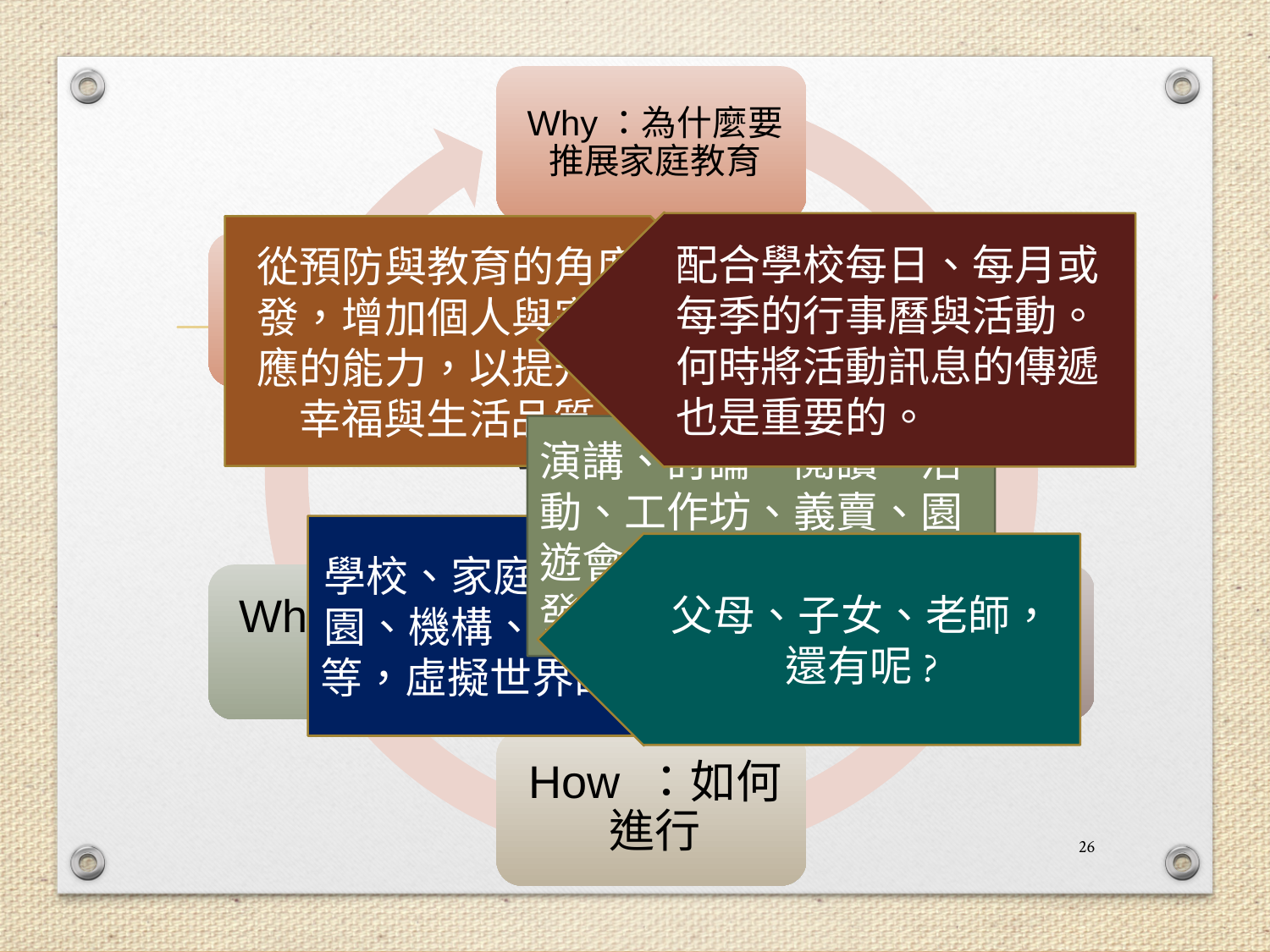

Why：為什麼要推展家庭教育
What：什麼是家庭教育
Where：哪些場域被運用
How ：如何進行
Who ：誰需要
When：何時舉行
配合學校每日、每月或每季的行事曆與活動。
何時將活動訊息的傳遞也是重要的。
從預防與教育的角度出發，增加個人與家庭因應的能力，以提升家庭幸福與生活品質。
家庭是人類成長與生存的核心
# 學校家庭教育推動的反思
演講、討論、閱讀、活動、工作坊、義賣、園遊會….
發揮創意!!!
學校、家庭、社區公園、機構、醫療場域等，虛擬世界的網路?
父母、子女、老師，還有呢?
26